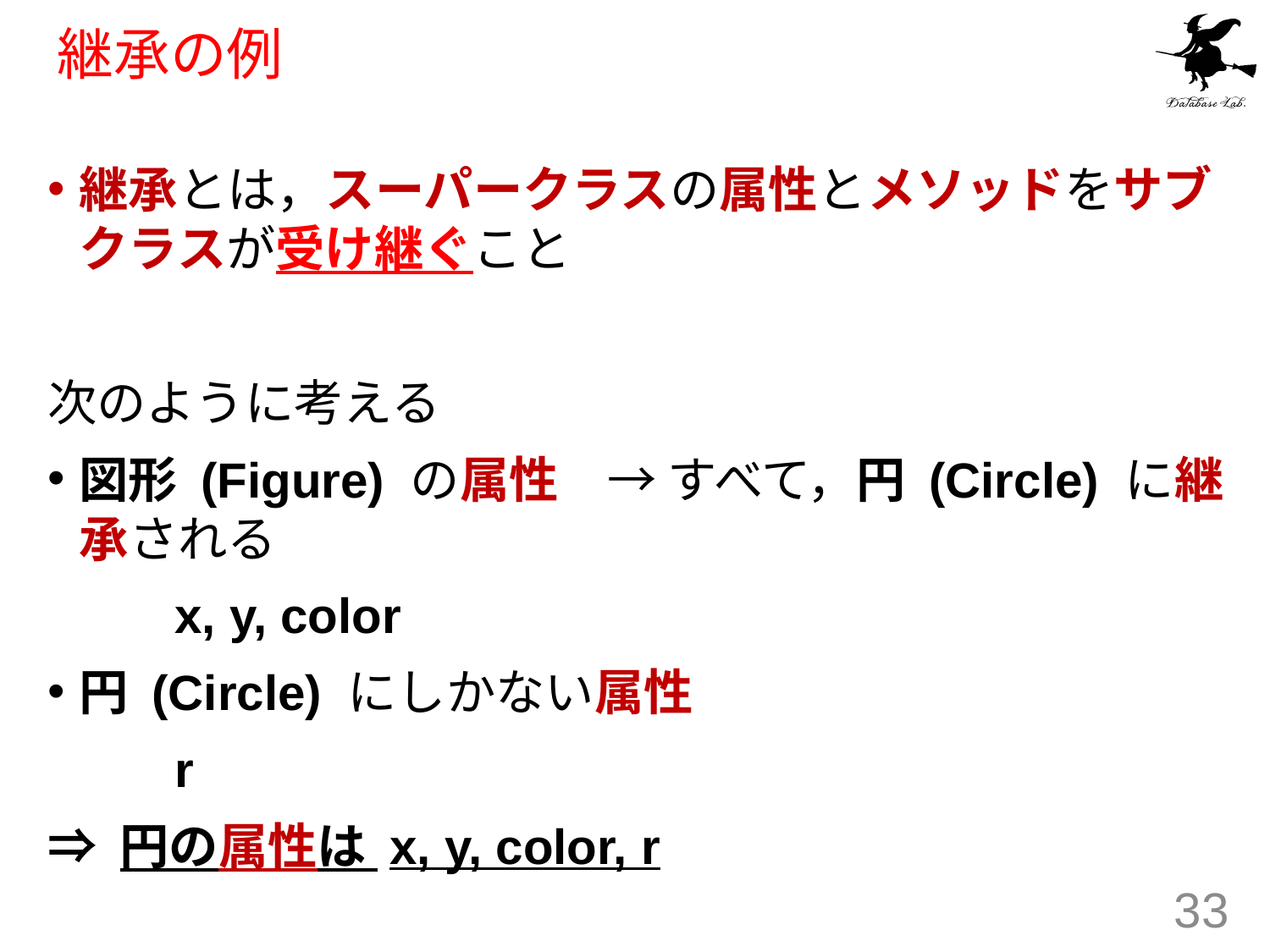

# 継承の例
継承とは，スーパークラスの属性とメソッドをサブクラスが受け継ぐこと

次のように考える
図形 (Figure) の属性　→ すべて，円 (Circle) に継承される
	x, y, color
円 (Circle) にしかない属性
	r
⇒ 円の属性は x, y, color, r
33